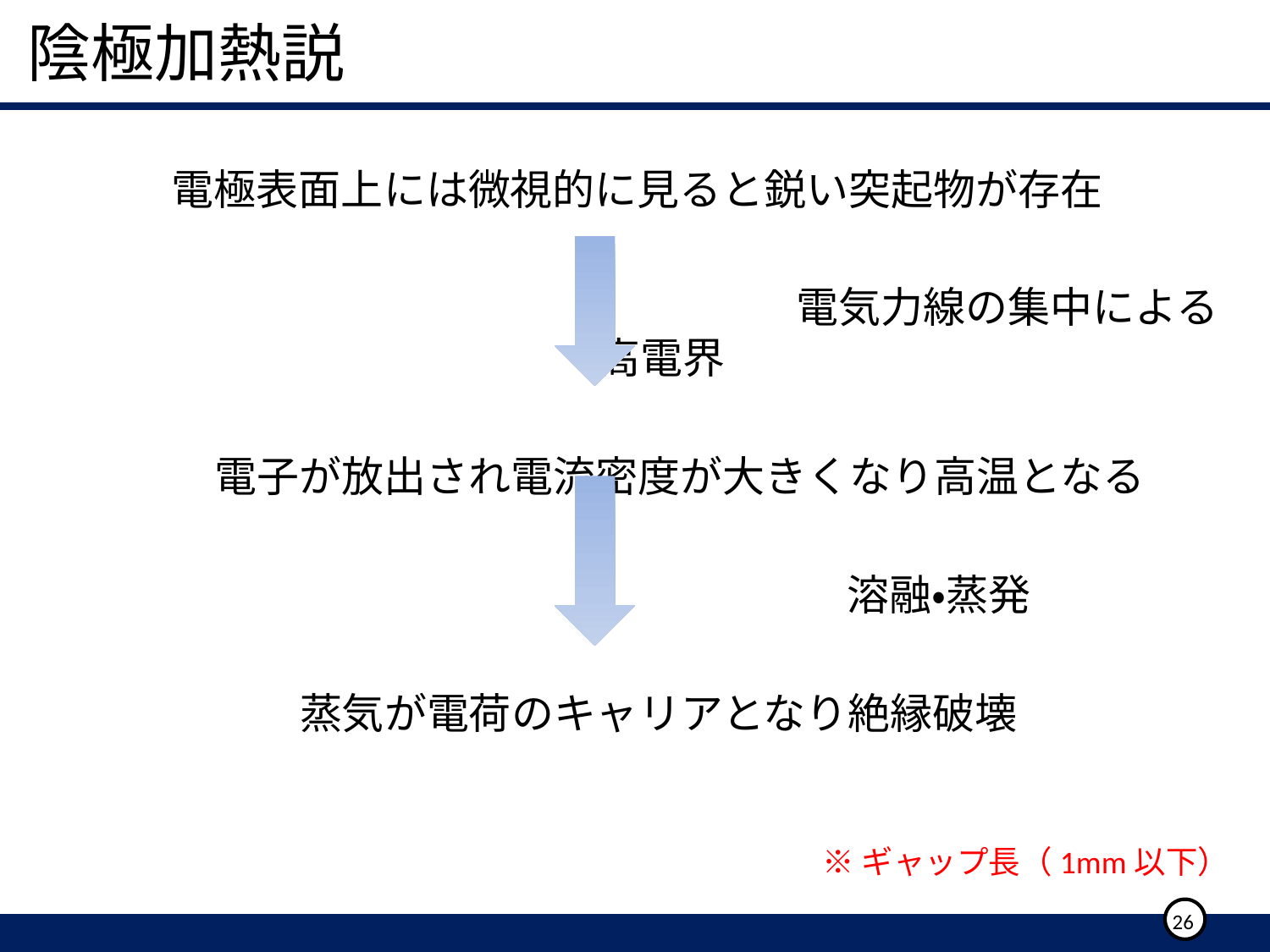

Grid Support
# 陰極加熱説
1       2     3     4     5
電極表面上には微視的に見ると鋭い突起物が存在

　　　　　　　　　　　　　　　           電気力線の集中による高電界

　　電子が放出され電流密度が大きくなり高温となる

　　　　　　　　　　　　　　　　　　　溶融・蒸発

　蒸気が電荷のキャリアとなり絶縁破壊

※ギャップ長（1mm以下）
26